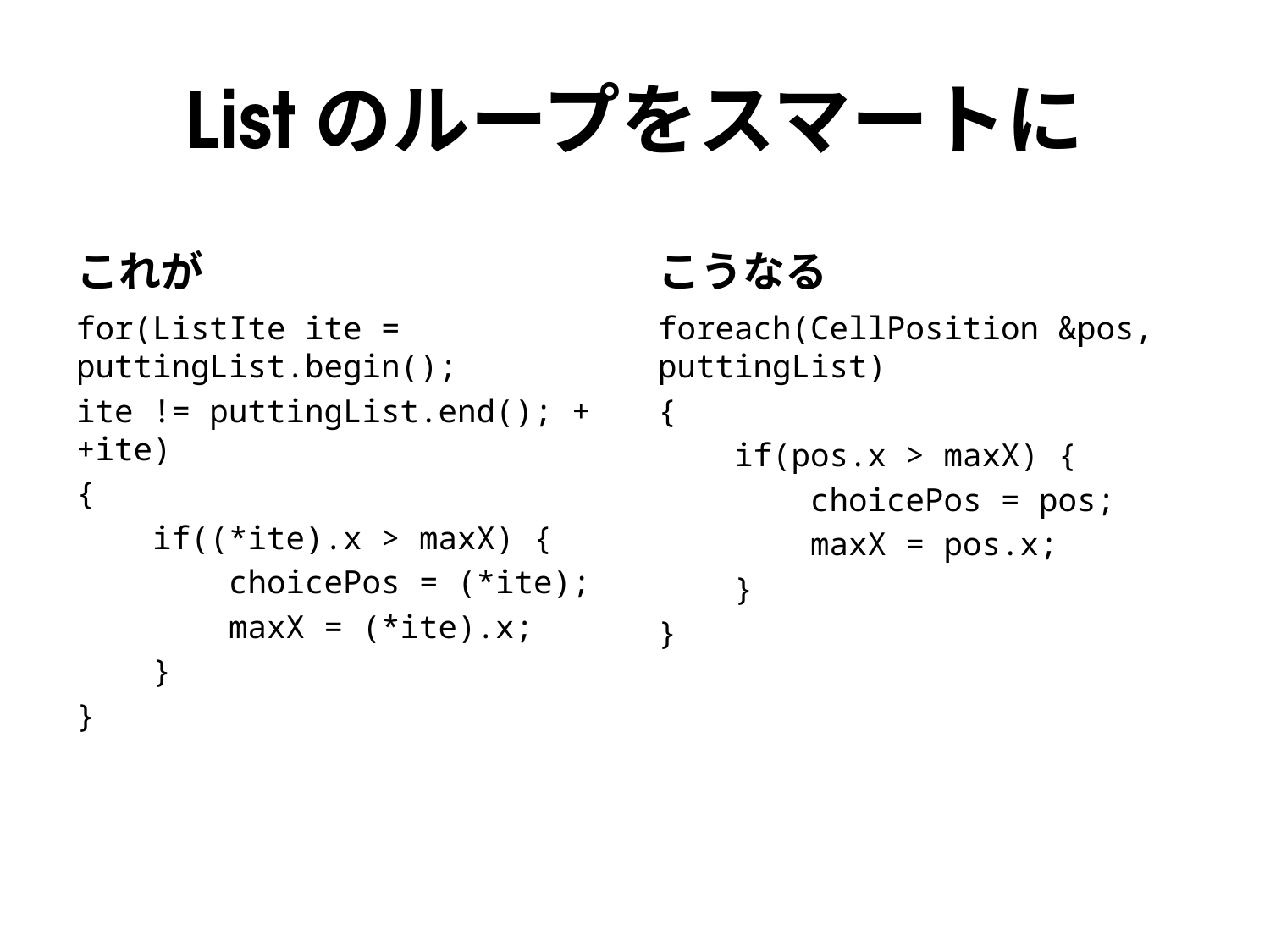

# Listのループをスマートに
これが
こうなる
for(ListIte ite = puttingList.begin();
ite != puttingList.end(); ++ite)
{
    if((*ite).x > maxX) {
        choicePos = (*ite);
        maxX = (*ite).x;
    }
}
foreach(CellPosition &pos, puttingList)
{
    if(pos.x > maxX) {
        choicePos = pos;
        maxX = pos.x;
    }
}